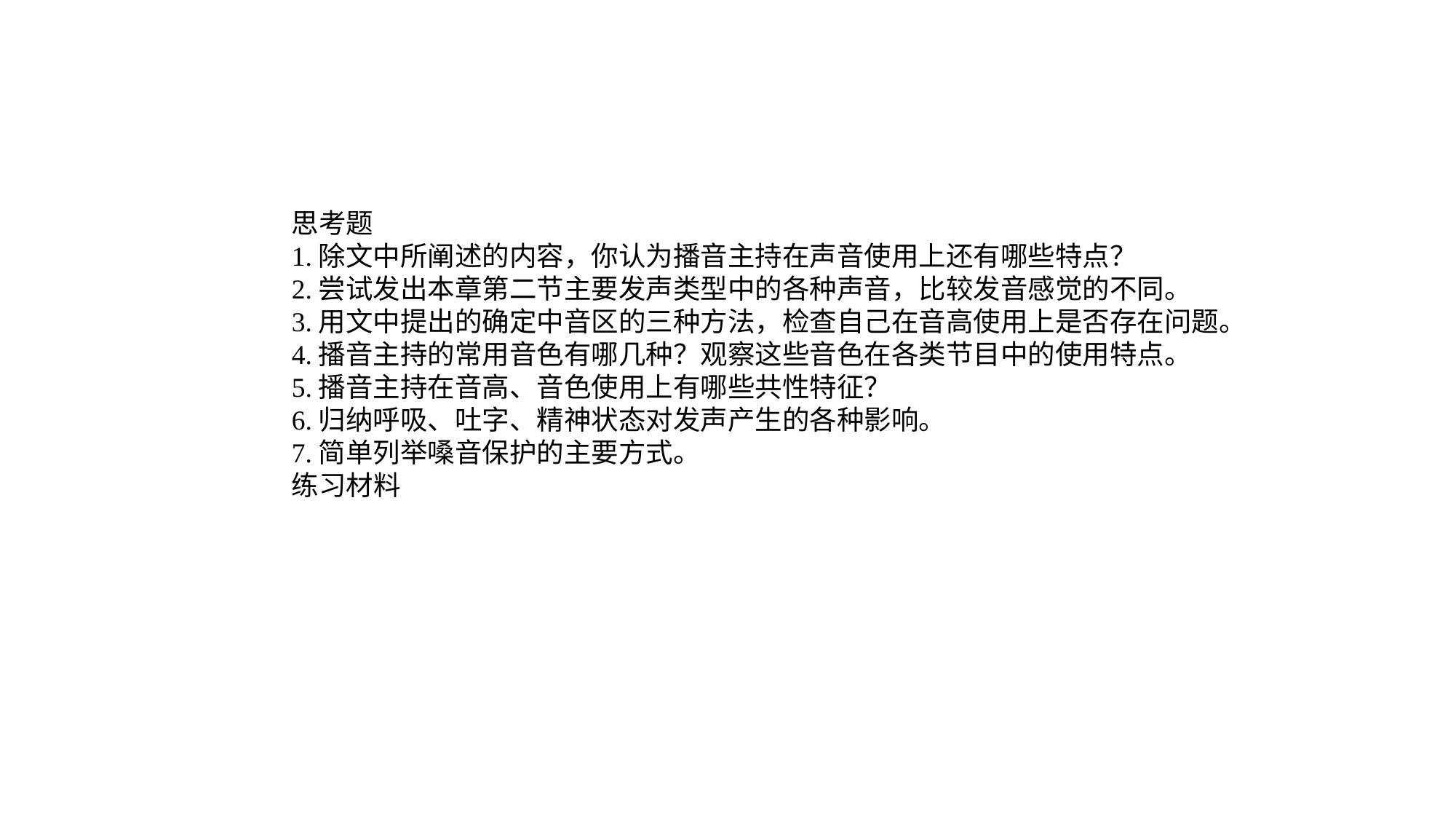

思考题
1.除文中所阐述的内容，你认为播音主持在声音使用上还有哪些特点？
2.尝试发出本章第二节主要发声类型中的各种声音，比较发音感觉的不同。
3.用文中提出的确定中音区的三种方法，检查自己在音高使用上是否存在问题。
4.播音主持的常用音色有哪几种？观察这些音色在各类节目中的使用特点。
5.播音主持在音高、音色使用上有哪些共性特征？
6.归纳呼吸、吐字、精神状态对发声产生的各种影响。
7.简单列举嗓音保护的主要方式。
练习材料